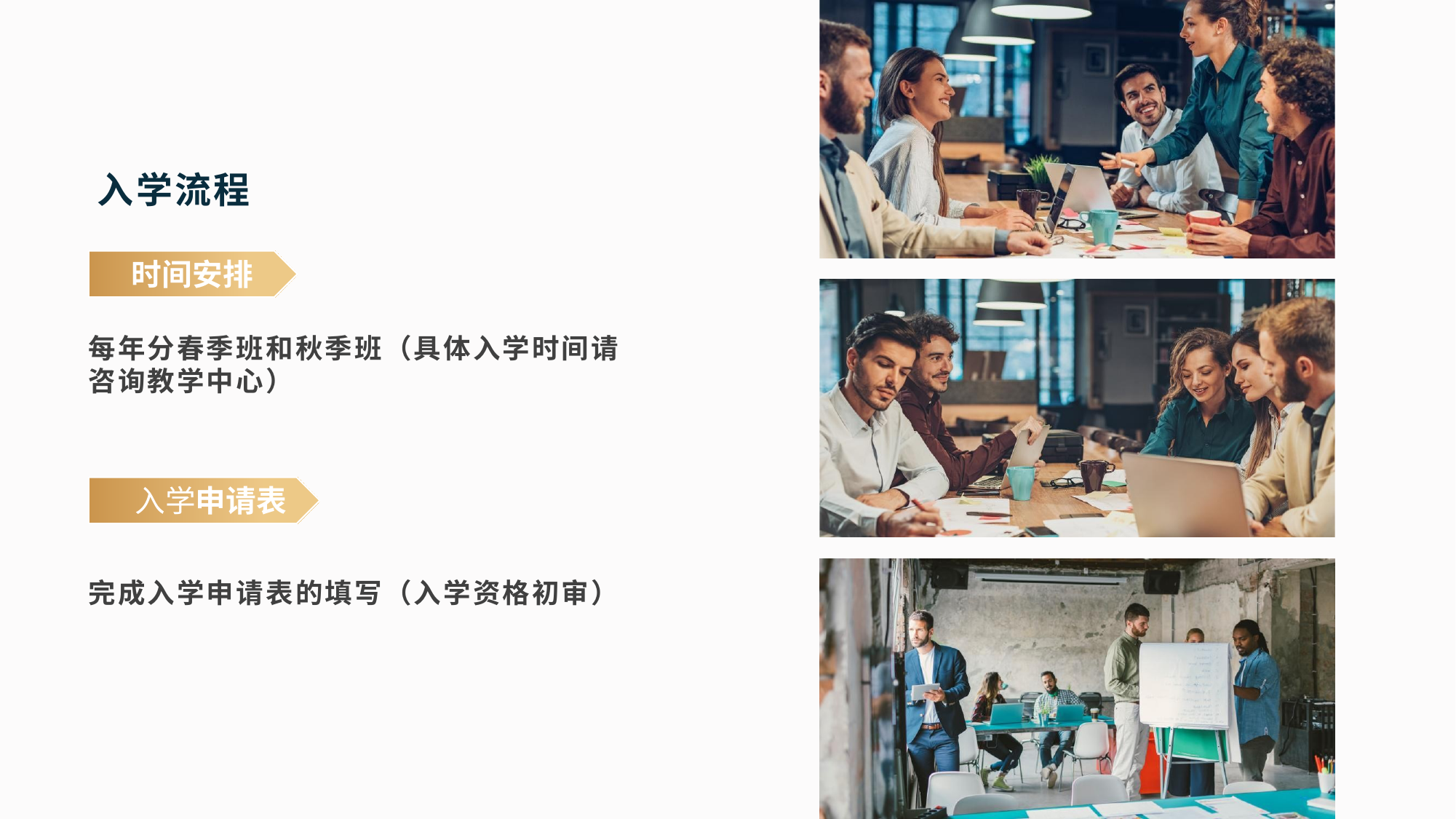

# 入学流程

时间安排

每年分春季班和秋季班（具体入学时间请 咨询教学中心）

入学申请表

完成入学申请表的填写（入学资格初审）